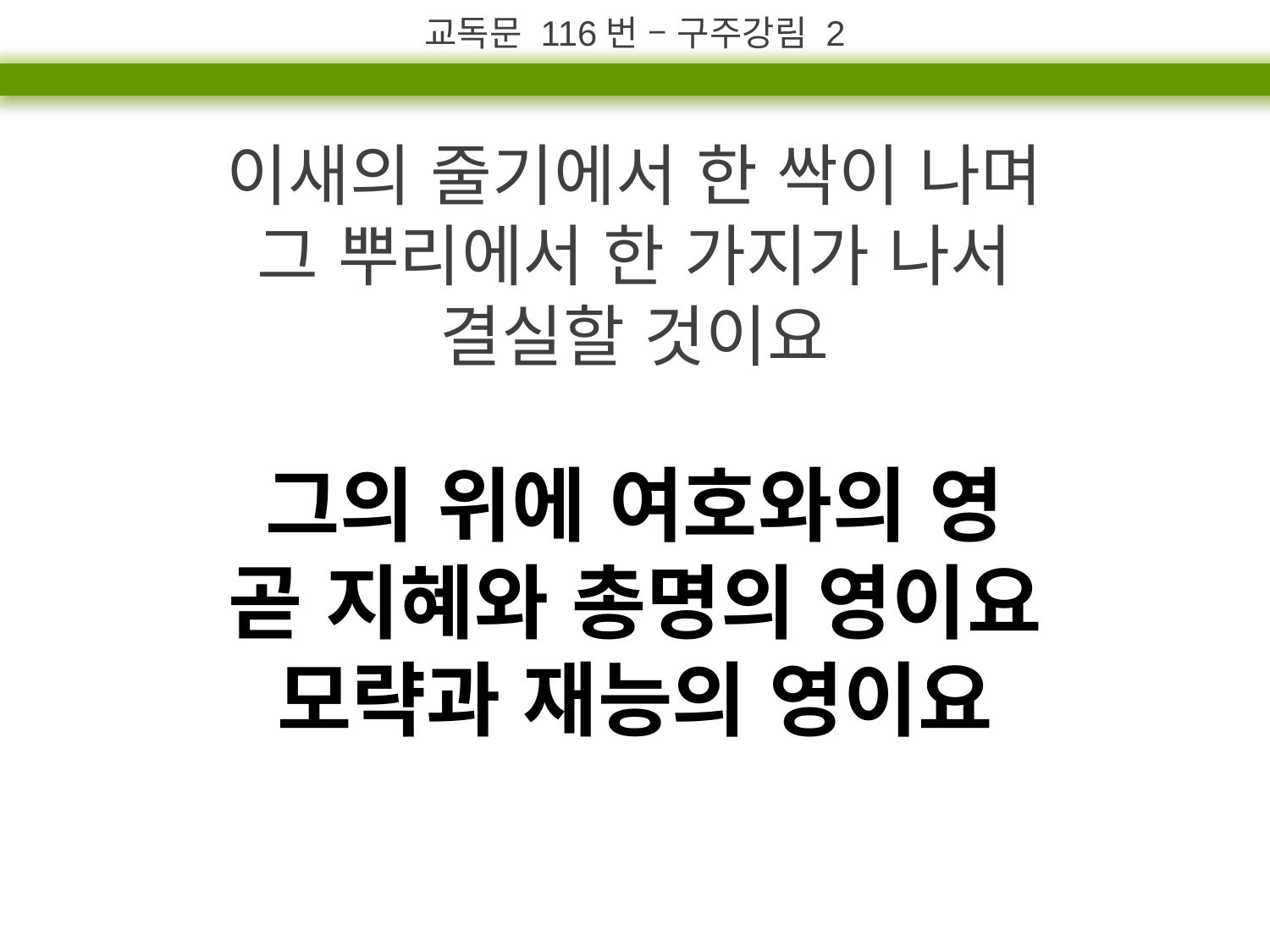

교독문 116번 – 구주강림 2

이새의 줄기에서 한 싹이 나며
그 뿌리에서 한 가지가 나서
결실할 것이요
그의 위에 여호와의 영
곧 지혜와 총명의 영이요
모략과 재능의 영이요